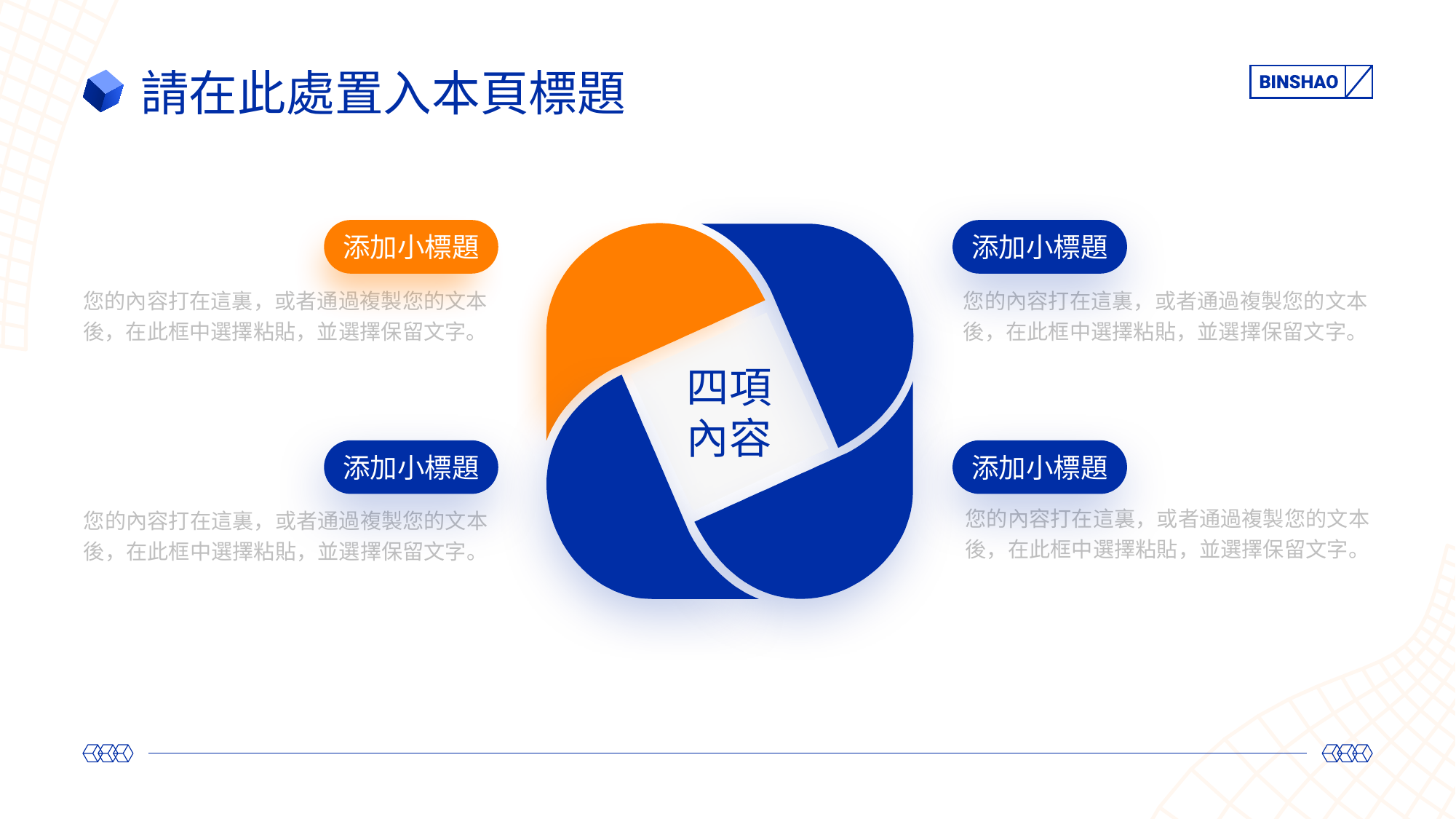

請在此處置入本頁標題

添加小標題
您的內容打在這裏，或者通過複製您的文本後，在此框中選擇粘貼，並選擇保留文字。
添加小標題
您的內容打在這裏，或者通過複製您的文本後，在此框中選擇粘貼，並選擇保留文字。

四項
內容
添加小標題
您的內容打在這裏，或者通過複製您的文本後，在此框中選擇粘貼，並選擇保留文字。
添加小標題
您的內容打在這裏，或者通過複製您的文本後，在此框中選擇粘貼，並選擇保留文字。